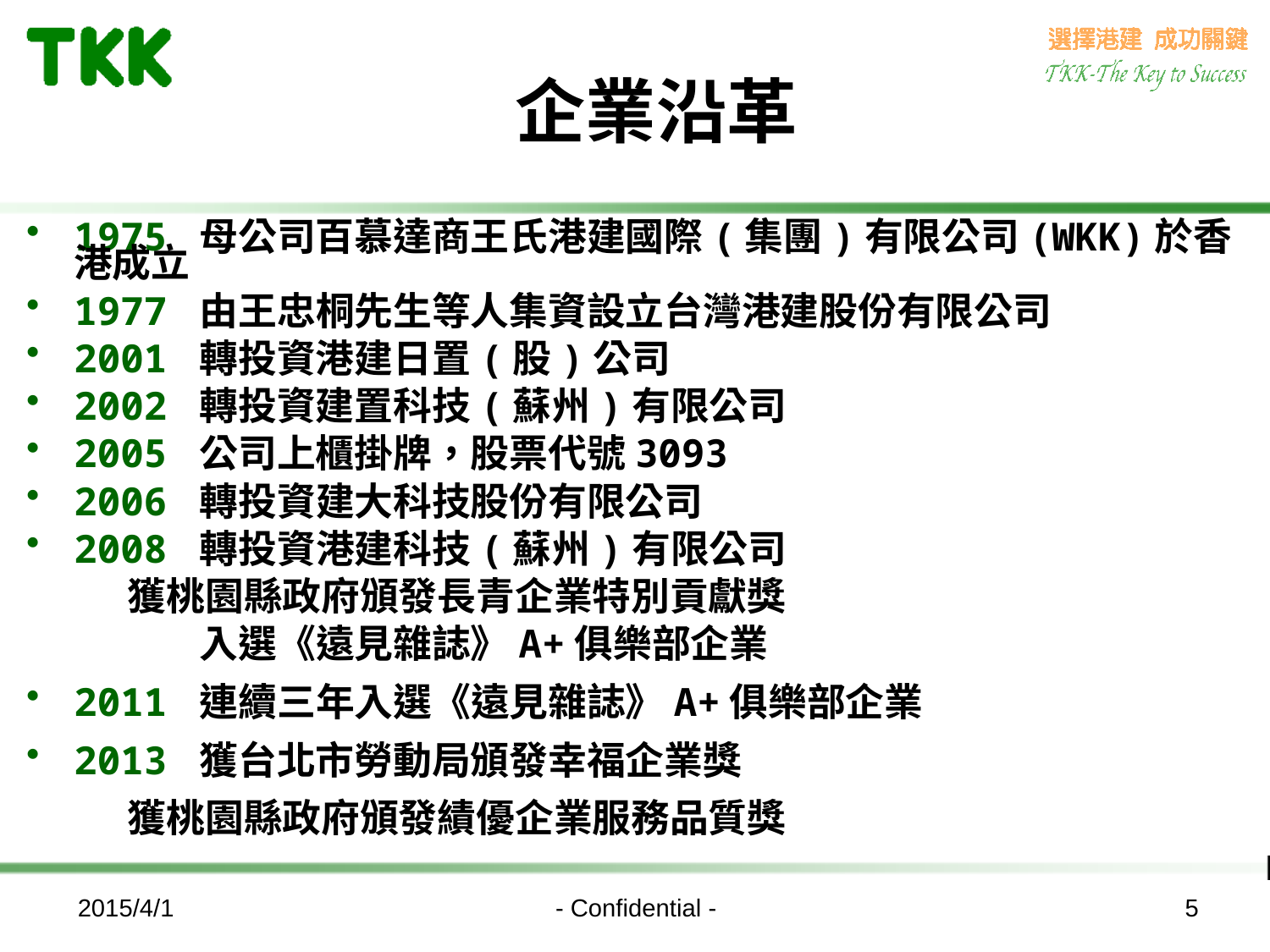

企業沿革
1975 母公司百慕達商王氏港建國際(集團)有限公司(WKK)於香港成立
1977 由王忠桐先生等人集資設立台灣港建股份有限公司
2001 轉投資港建日置(股)公司
2002 轉投資建置科技(蘇州)有限公司
2005 公司上櫃掛牌，股票代號3093
2006 轉投資建大科技股份有限公司
2008 轉投資港建科技(蘇州)有限公司
     獲桃園縣政府頒發長青企業特別貢獻獎
2008 入選《遠見雜誌》A+俱樂部企業
2011 連續三年入選《遠見雜誌》A+俱樂部企業
2013 獲台北市勞動局頒發幸福企業獎
     獲桃園縣政府頒發績優企業服務品質獎

2015/4/1
- Confidential -

5